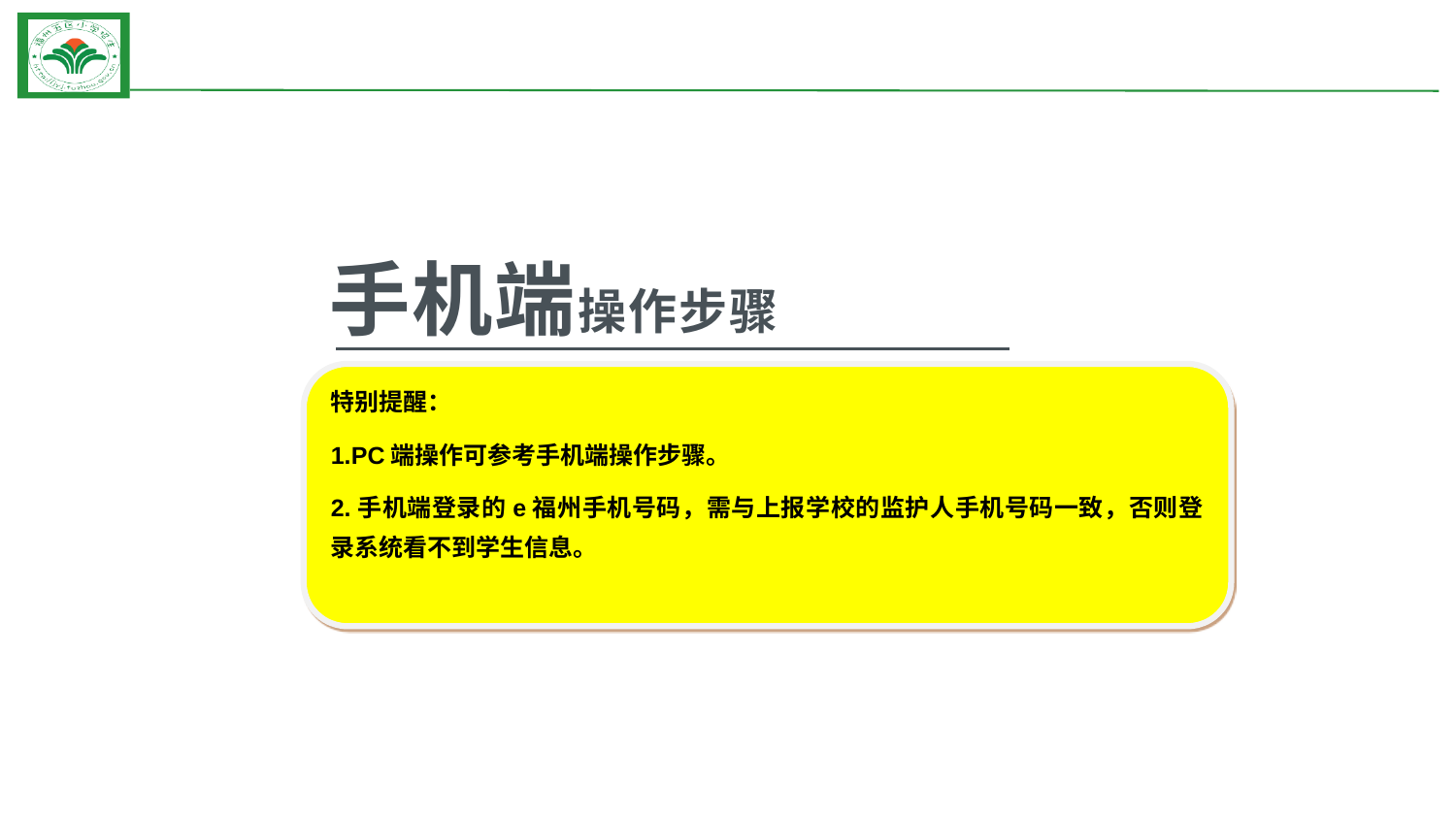

手机端操作步骤
特别提醒：
1.PC端操作可参考手机端操作步骤。
2.手机端登录的e福州手机号码，需与上报学校的监护人手机号码一致，否则登录系统看不到学生信息。